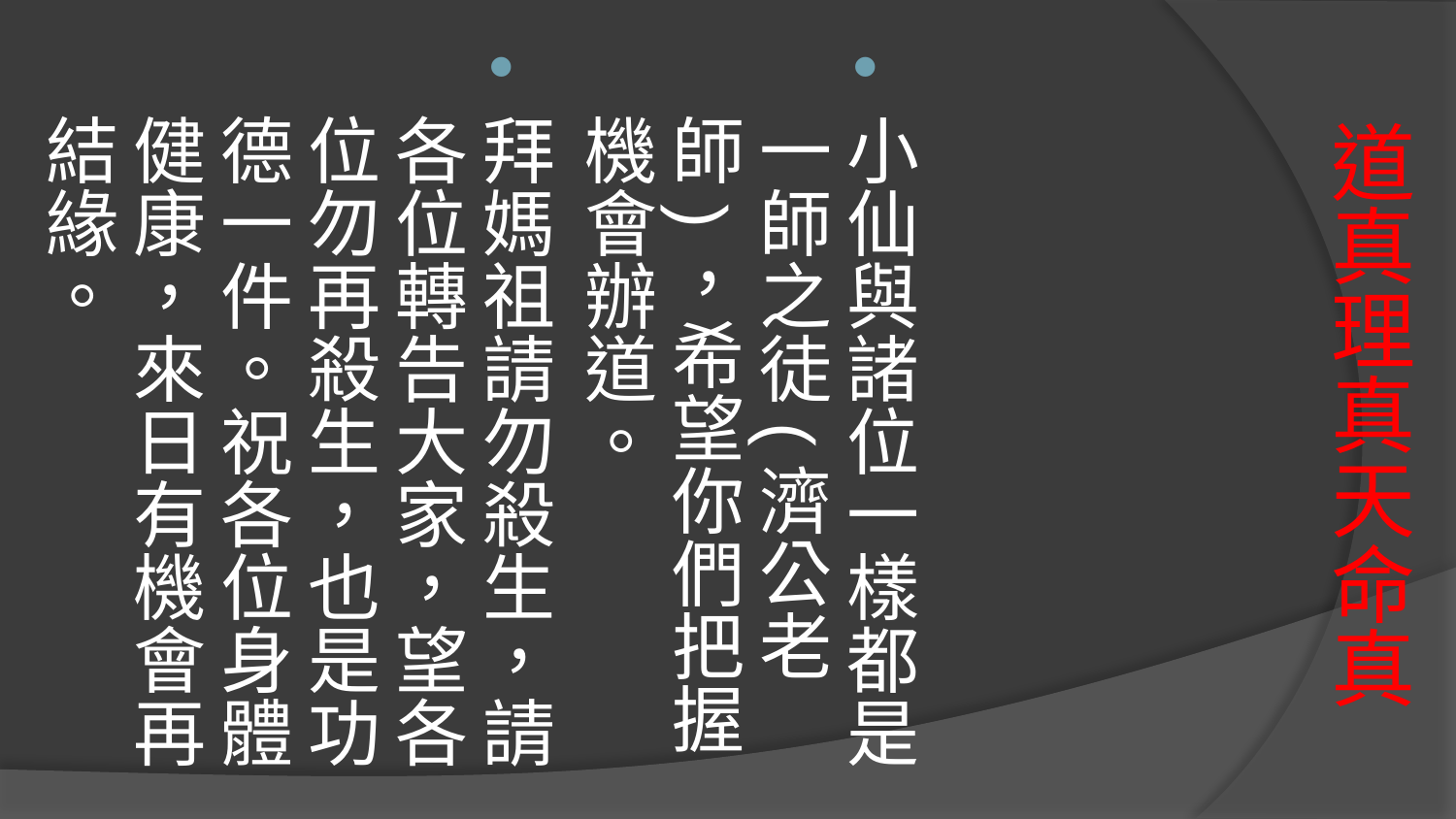

小仙與諸位一樣都是一師之徒(濟公老師)，希望你們把握機會辦道。
拜媽祖請勿殺生，請各位轉告大家，望各位勿再殺生，也是功德一件。祝各位身體健康，來日有機會再結緣。
# 道真理真天命真